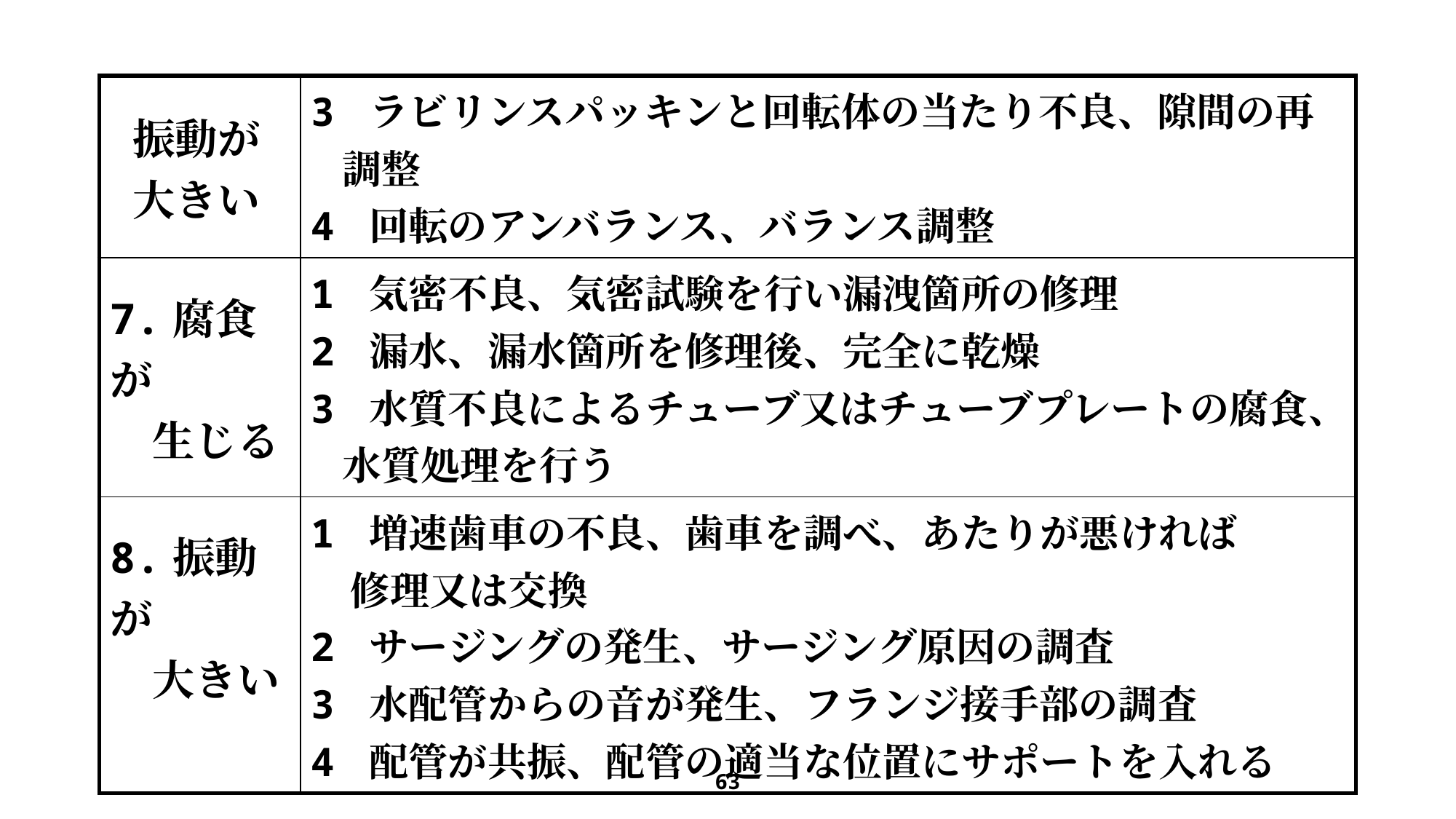

| 振動が 大きい | 3 ラビリンスパッキンと回転体の当たり不良、隙間の再 調整 4 回転のアンバランス、バランス調整 |
| --- | --- |
| 7.腐食が 　生じる | 1 気密不良、気密試験を行い漏洩箇所の修理 2 漏水、漏水箇所を修理後、完全に乾燥 3 水質不良によるチューブ又はチューブプレートの腐食、 水質処理を行う |
| 8.振動が　　　 　大きい | 1 増速歯車の不良、歯車を調べ、あたりが悪ければ 　修理又は交換 2 サージングの発生、サージング原因の調査 3 水配管からの音が発生、フランジ接手部の調査 4 配管が共振、配管の適当な位置にサポートを入れる |
63